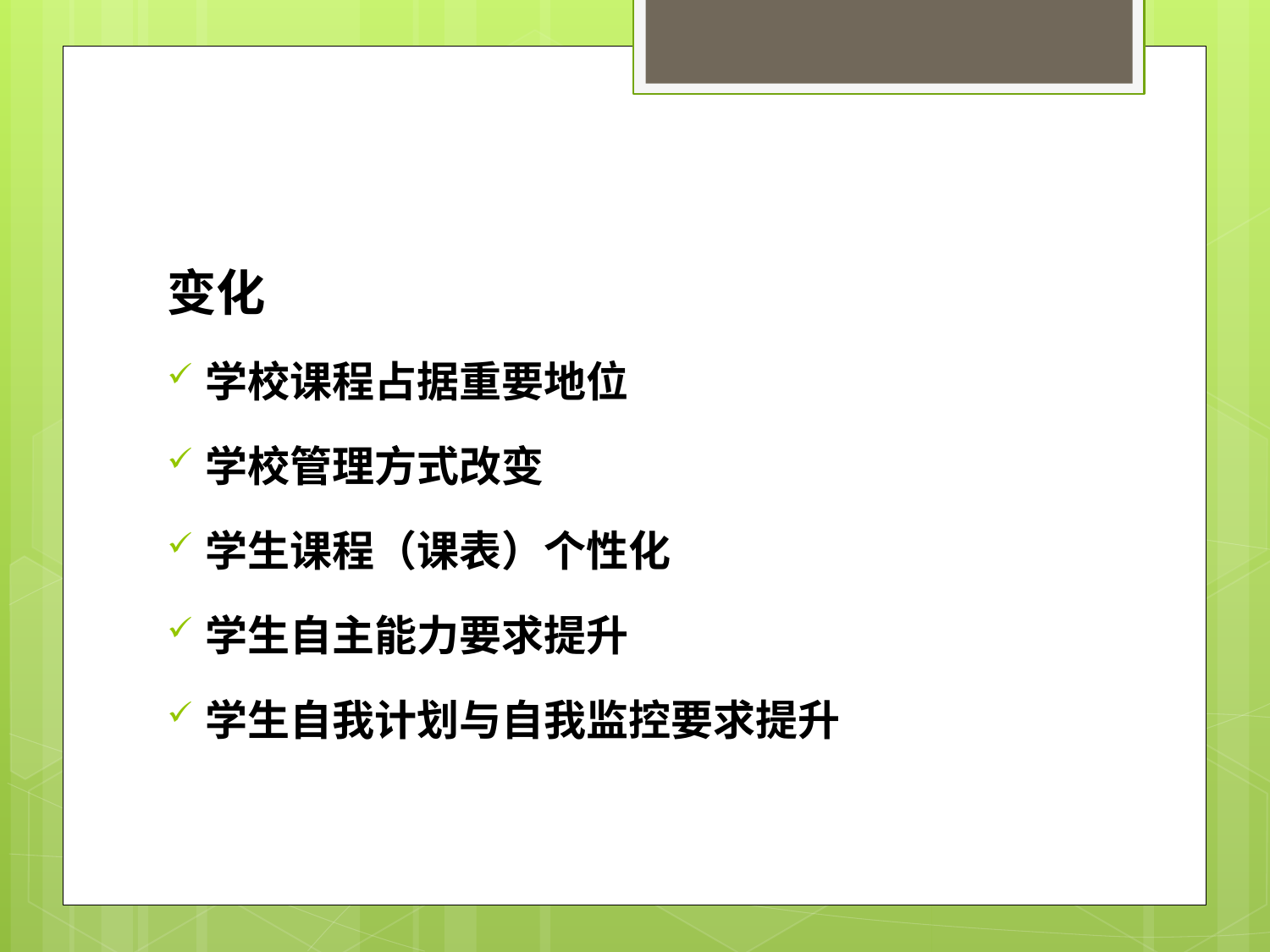

变化
学校课程占据重要地位
学校管理方式改变
学生课程（课表）个性化
学生自主能力要求提升
学生自我计划与自我监控要求提升